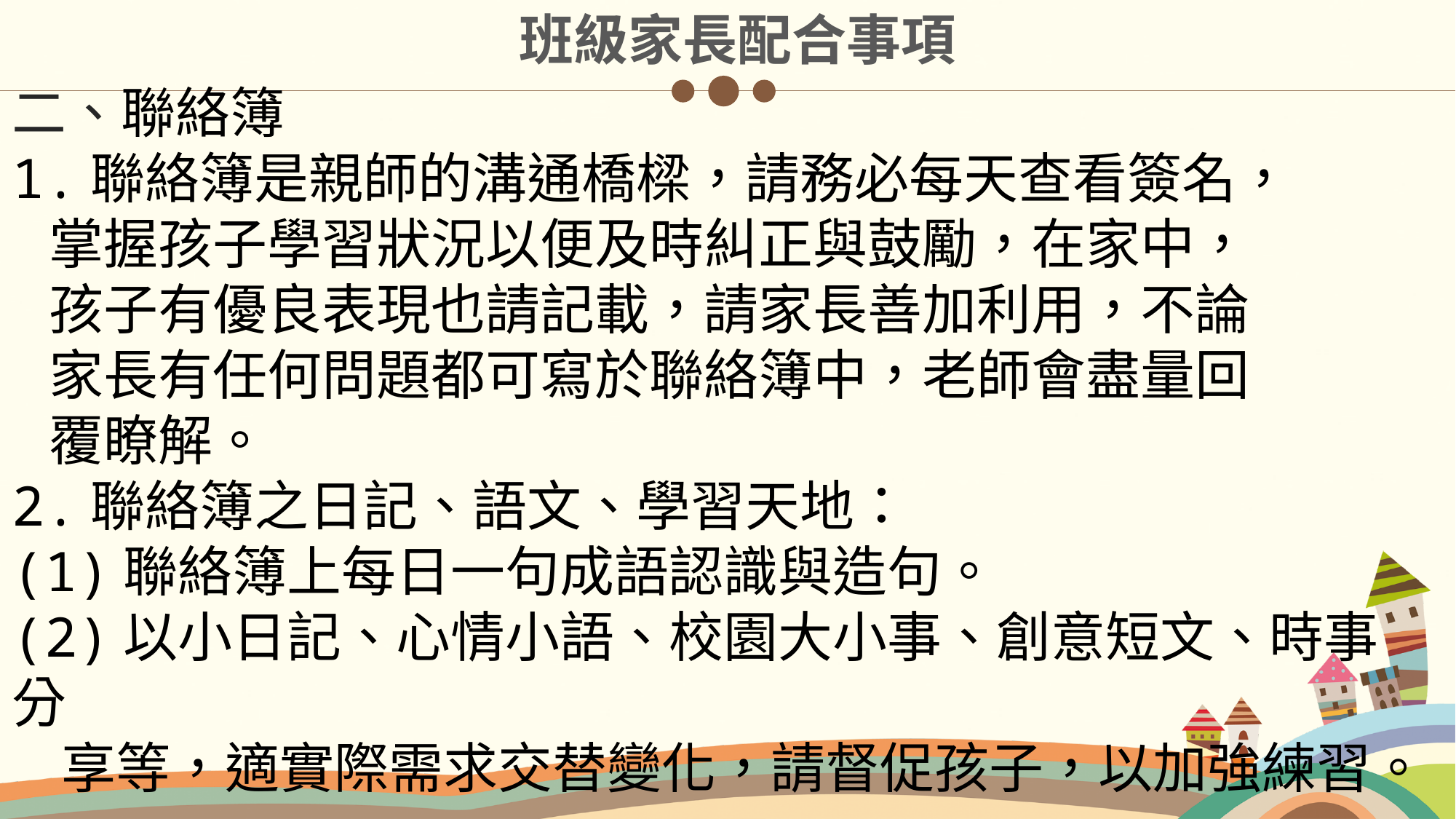

班級家長配合事項
二、聯絡簿
1.聯絡簿是親師的溝通橋樑，請務必每天查看簽名，
  掌握孩子學習狀況以便及時糾正與鼓勵，在家中，
  孩子有優良表現也請記載，請家長善加利用，不論
  家長有任何問題都可寫於聯絡簿中，老師會盡量回
  覆瞭解。
2.聯絡簿之日記、語文、學習天地：
(1)聯絡簿上每日一句成語認識與造句。
(2)以小日記、心情小語、校園大小事、創意短文、時事分
   享等，適實際需求交替變化，請督促孩子，以加強練習。